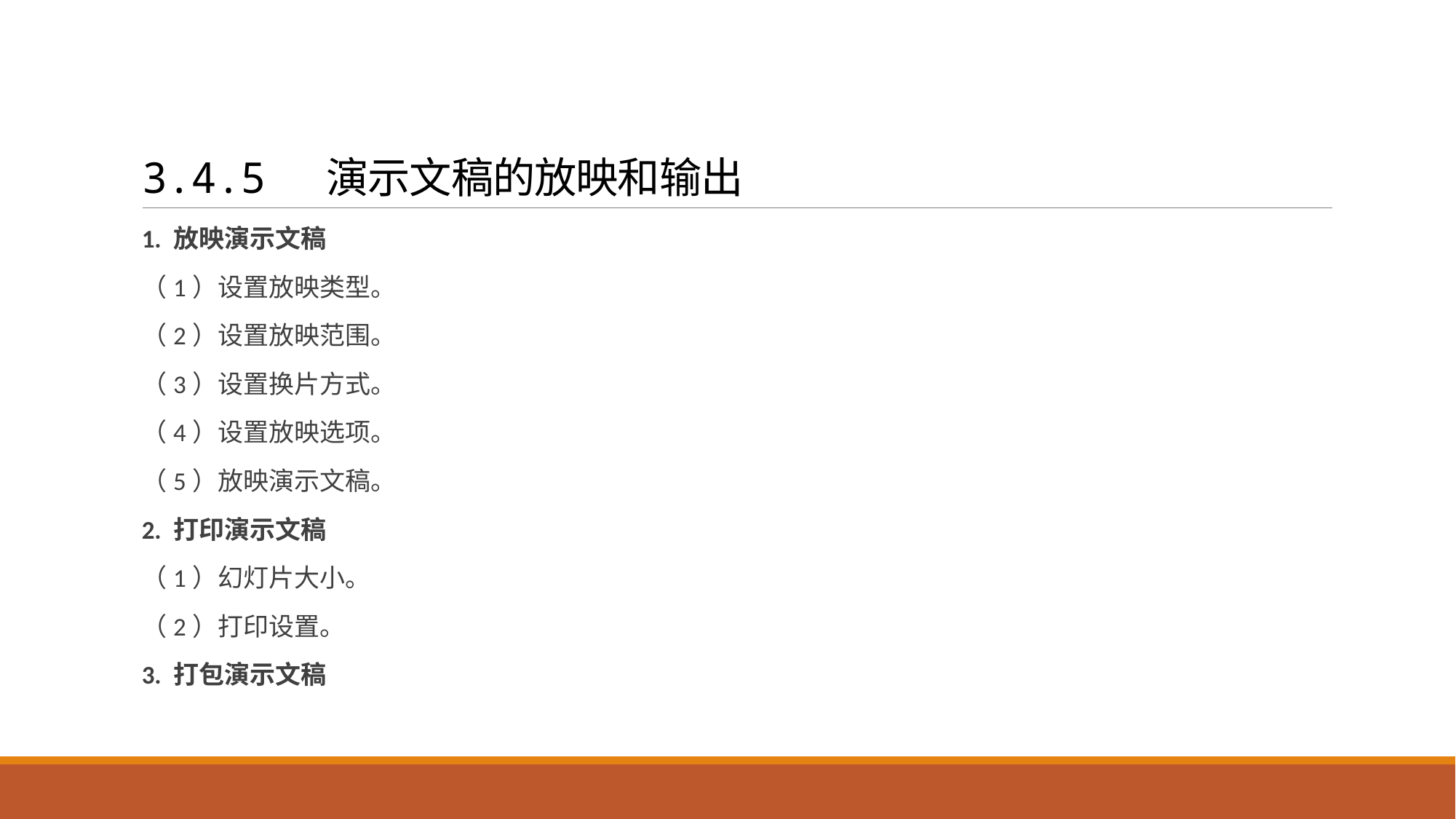

# 3.4.5  演示文稿的放映和输出
1. 放映演示文稿
（1）设置放映类型。
（2）设置放映范围。
（3）设置换片方式。
（4）设置放映选项。
（5）放映演示文稿。
2. 打印演示文稿
（1）幻灯片大小。
（2）打印设置。
3. 打包演示文稿